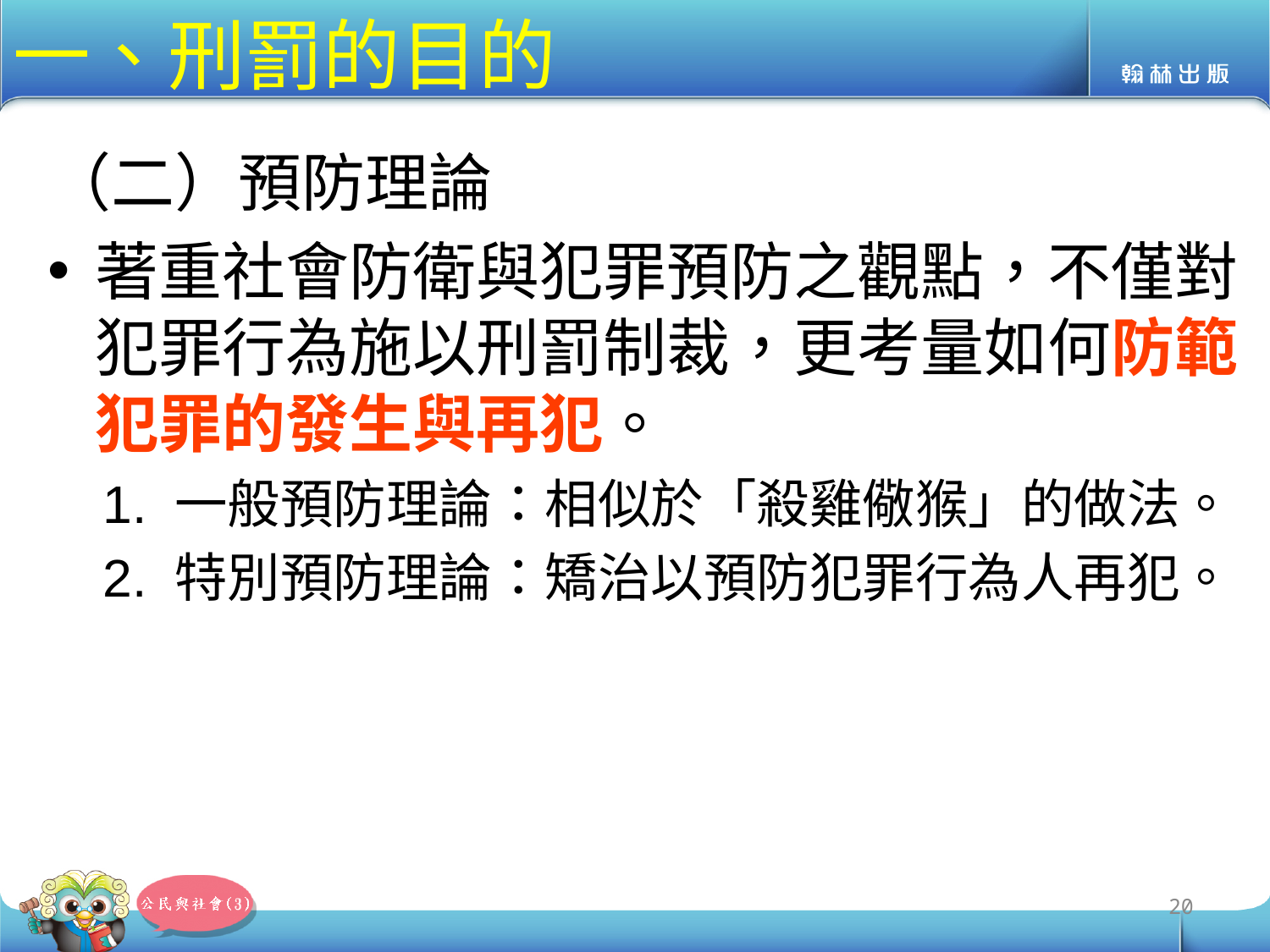

# 一、刑罰的目的
（二）預防理論
著重社會防衛與犯罪預防之觀點，不僅對犯罪行為施以刑罰制裁，更考量如何防範犯罪的發生與再犯。
一般預防理論：相似於「殺雞儆猴」的做法。
特別預防理論：矯治以預防犯罪行為人再犯。
20